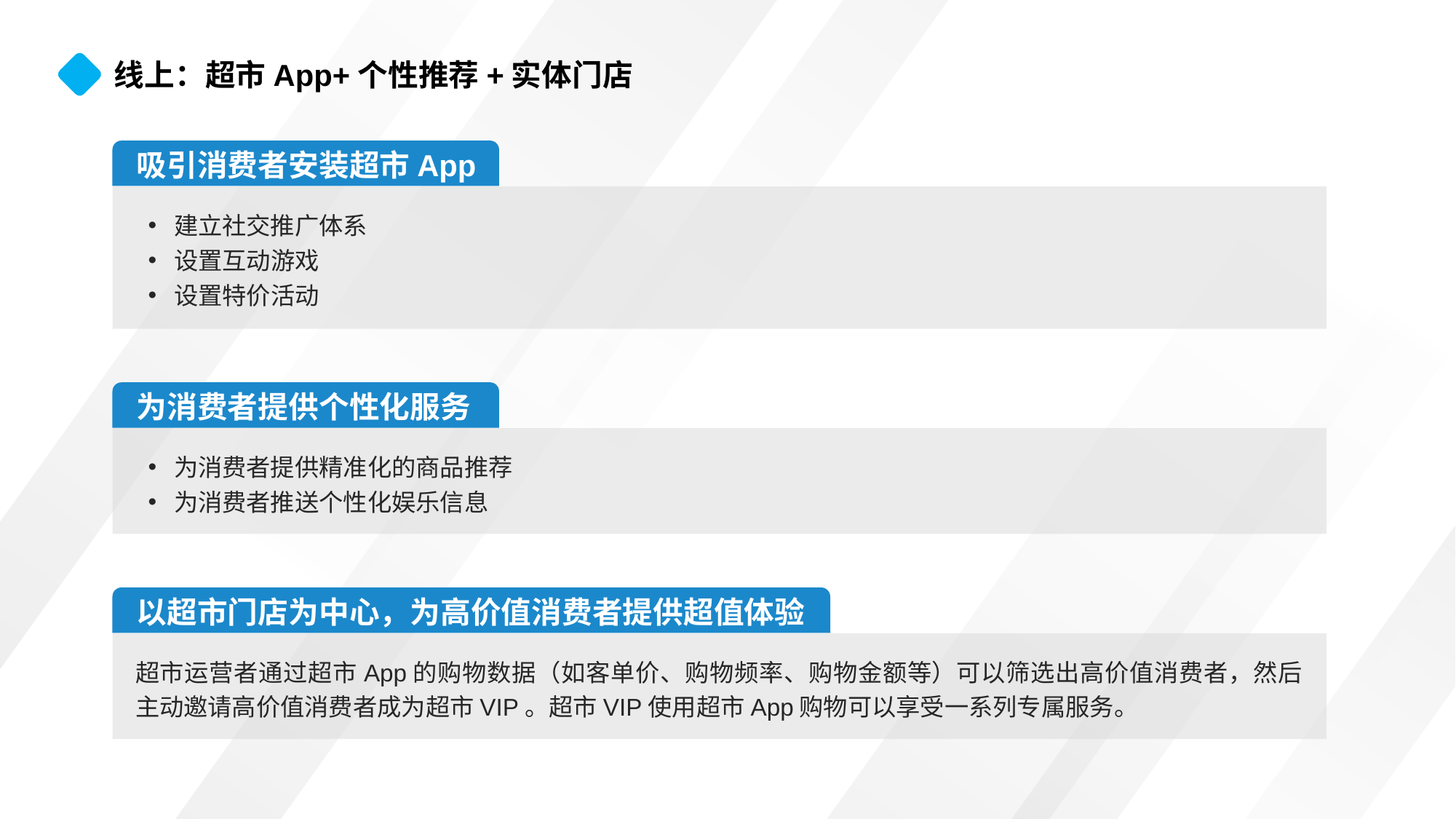

线上：超市App+个性推荐+实体门店

吸引消费者安装超市App

建立社交推广体系
设置互动游戏
设置特价活动
为消费者提供个性化服务

为消费者提供精准化的商品推荐
为消费者推送个性化娱乐信息
以超市门店为中心，为高价值消费者提供超值体验

超市运营者通过超市App的购物数据（如客单价、购物频率、购物金额等）可以筛选出高价值消费者，然后主动邀请高价值消费者成为超市VIP。超市VIP使用超市App购物可以享受一系列专属服务。